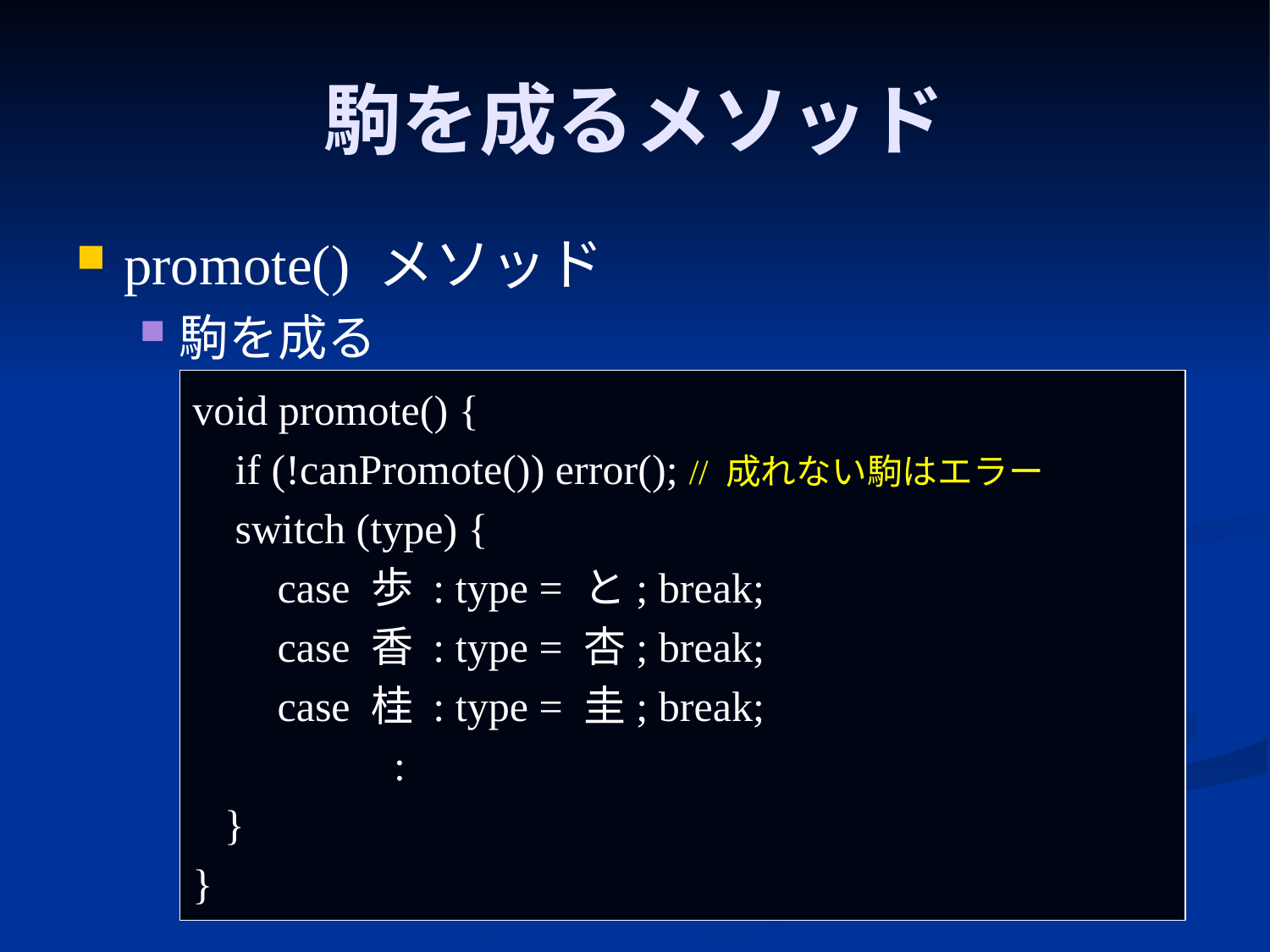

# 駒を成るメソッド
promote() メソッド
駒を成る
void promote() {
    if (!canPromote()) error(); // 成れない駒はエラー
    switch (type) {
        case 歩 : type = と; break;
        case 香 : type = 杏; break;
        case 桂 : type = 圭; break;
                   :
   }
}